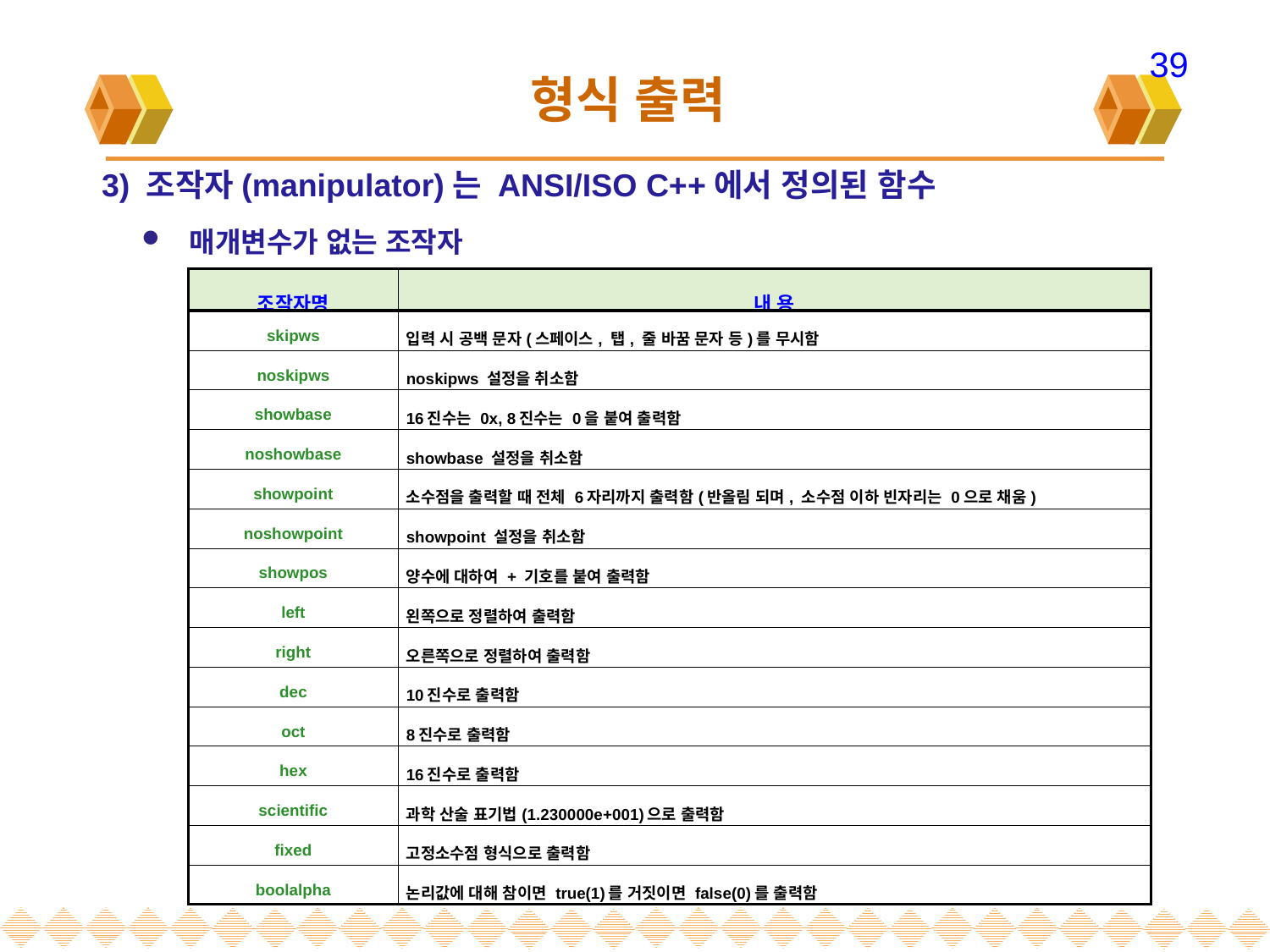

39
# 형식 출력
3) 조작자(manipulator)는 ANSI/ISO C++에서 정의된 함수
매개변수가 없는 조작자

| 조작자명 | 내 용 |
| --- | --- |
| skipws | 입력 시 공백 문자(스페이스, 탭, 줄 바꿈 문자 등)를 무시함 |
| noskipws | noskipws 설정을 취소함 |
| showbase | 16진수는 0x, 8진수는 0을 붙여 출력함 |
| noshowbase | showbase 설정을 취소함 |
| showpoint | 소수점을 출력할 때 전체 6자리까지 출력함(반올림 되며, 소수점 이하 빈자리는 0으로 채움) |
| noshowpoint | showpoint 설정을 취소함 |
| showpos | 양수에 대하여 + 기호를 붙여 출력함 |
| left | 왼쪽으로 정렬하여 출력함 |
| right | 오른쪽으로 정렬하여 출력함 |
| dec | 10진수로 출력함 |
| oct | 8진수로 출력함 |
| hex | 16진수로 출력함 |
| scientific | 과학 산술 표기법(1.230000e+001)으로 출력함 |
| fixed | 고정소수점 형식으로 출력함 |
| boolalpha | 논리값에 대해 참이면 true(1)를 거짓이면 false(0)를 출력함 |